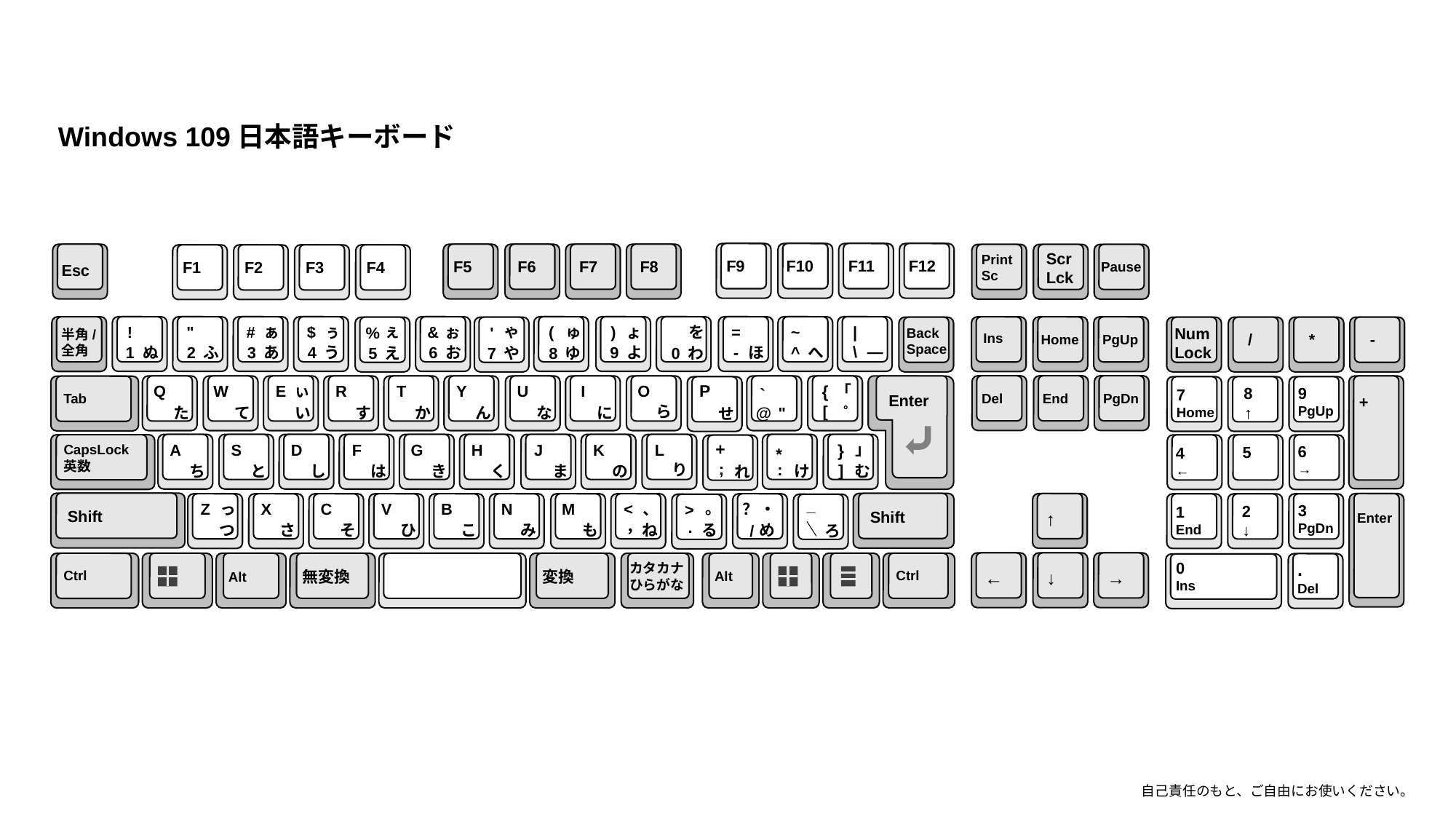

Windows 109日本語キーボード

F9

F10

F11

F12
Scr
Lck

Print
Sc

Pause

Esc

F5

F6

F7

F8

F1

F2

F3

F4
ぇ

%
え
5
ゃ

'
や
7

!
ぬ
1

"
ふ
2
ぁ

#
あ
3
ぅ

$
う
4
ぉ

&
お
6
ゅ

(
ゆ
8
ょ

)
よ
9
を

わ
0

=
ほ
-

~
へ
^

|
―
\

半角/
全角

Ins

Home

PgUp

Del

End

PgDn

Back
Space

Num
Lock

/

*

-
P

せ

Q
た

W
て

ぃ
E
い

R
す

T
か

Y
ん

U
な

I
に

O
ら

`
@
"
「

{
[
゜

Enter

+

Tab

7
Home

8
↑

9
PgUp
+

;
れ

A
ち

S
と

D
し

F
は

G
き

H
く

J
ま

K
の

L
り

*
:
け
」

}
]
む

CapsLock
英数

4
←

5

6
→
_

ろ
。

>
.
る
っ

Z
つ

X
さ

C
そ

V
ひ

B
こ

N
み

M
も
、

<
，
ね
・

？
め
/

Shift

Shift

↑

←

↓

→

Enter

1
End

2
↓

3
PgDn
0
Ins

.
Del

Alt

無変換

変換

カタカナ
ひらがな

Alt

Ctrl

Ctrl
自己責任のもと、ご自由にお使いください。